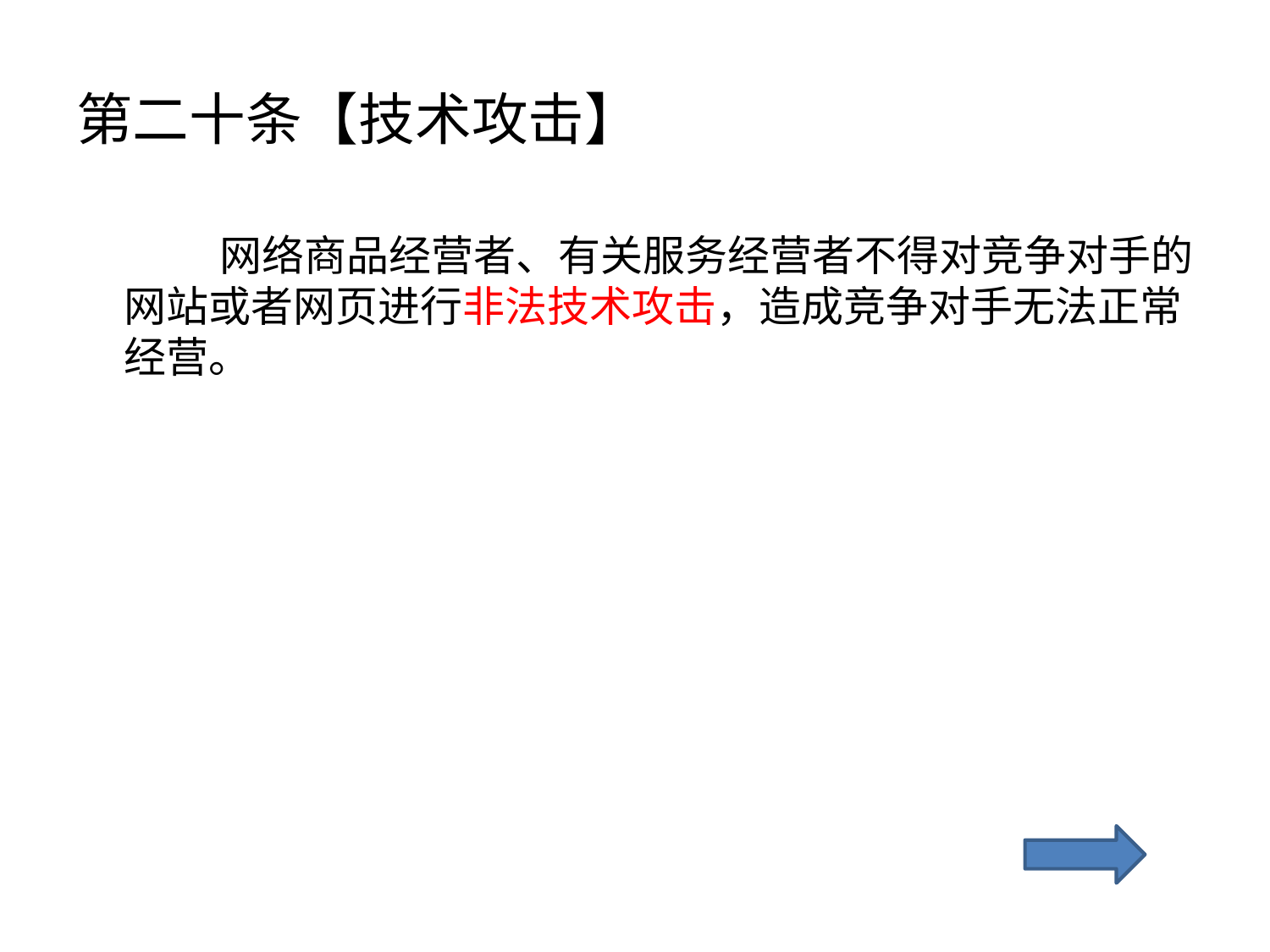

# 第二十条【技术攻击】
              网络商品经营者、有关服务经营者不得对竞争对手的网站或者网页进行非法技术攻击，造成竞争对手无法正常经营。